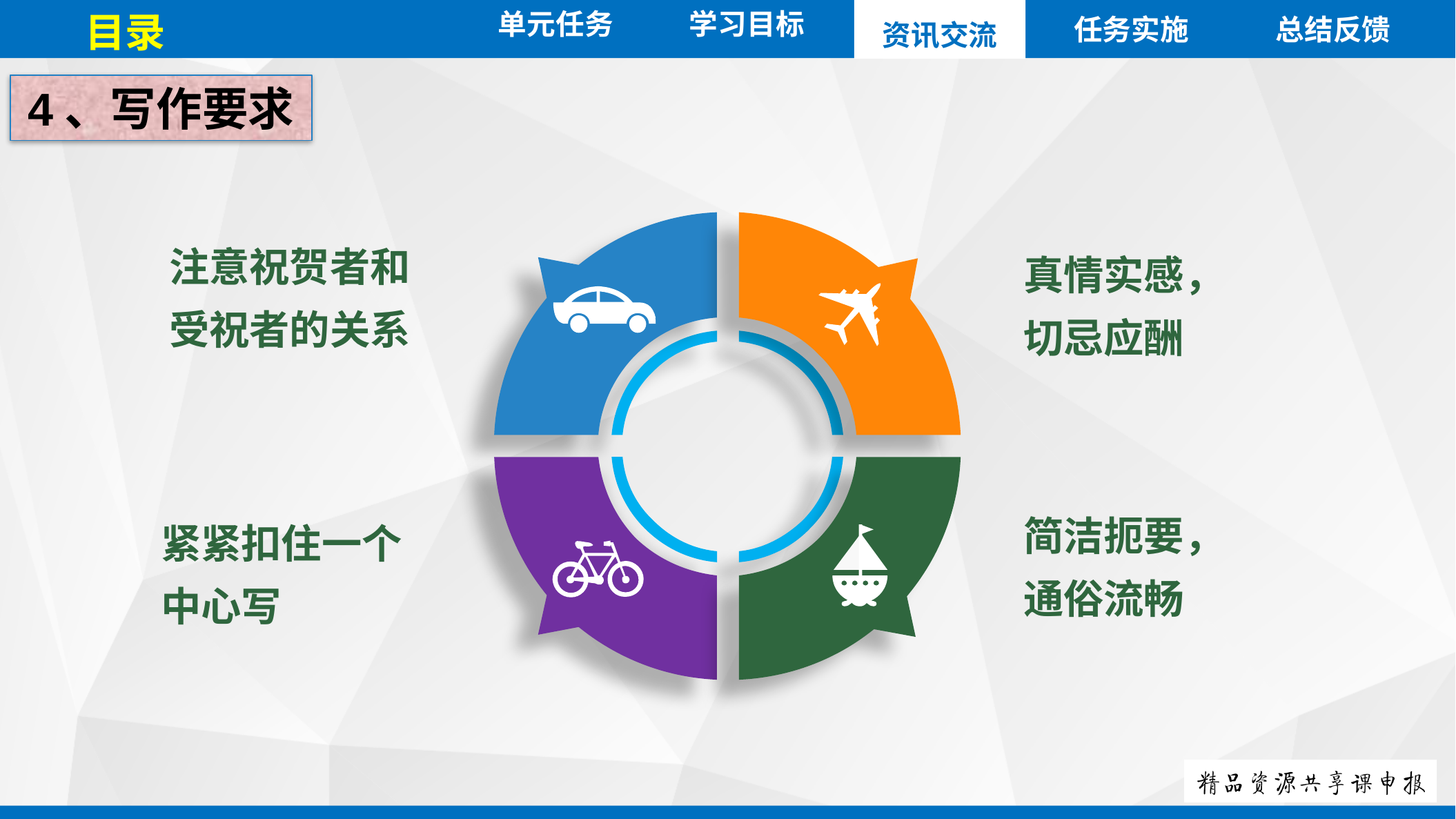

单元任务
目录
任务实施
总结反馈
资讯交流
学习目标
4、写作要求

注意祝贺者和受祝者的关系
真情实感，
切忌应酬

简洁扼要，
通俗流畅
紧紧扣住一个中心写